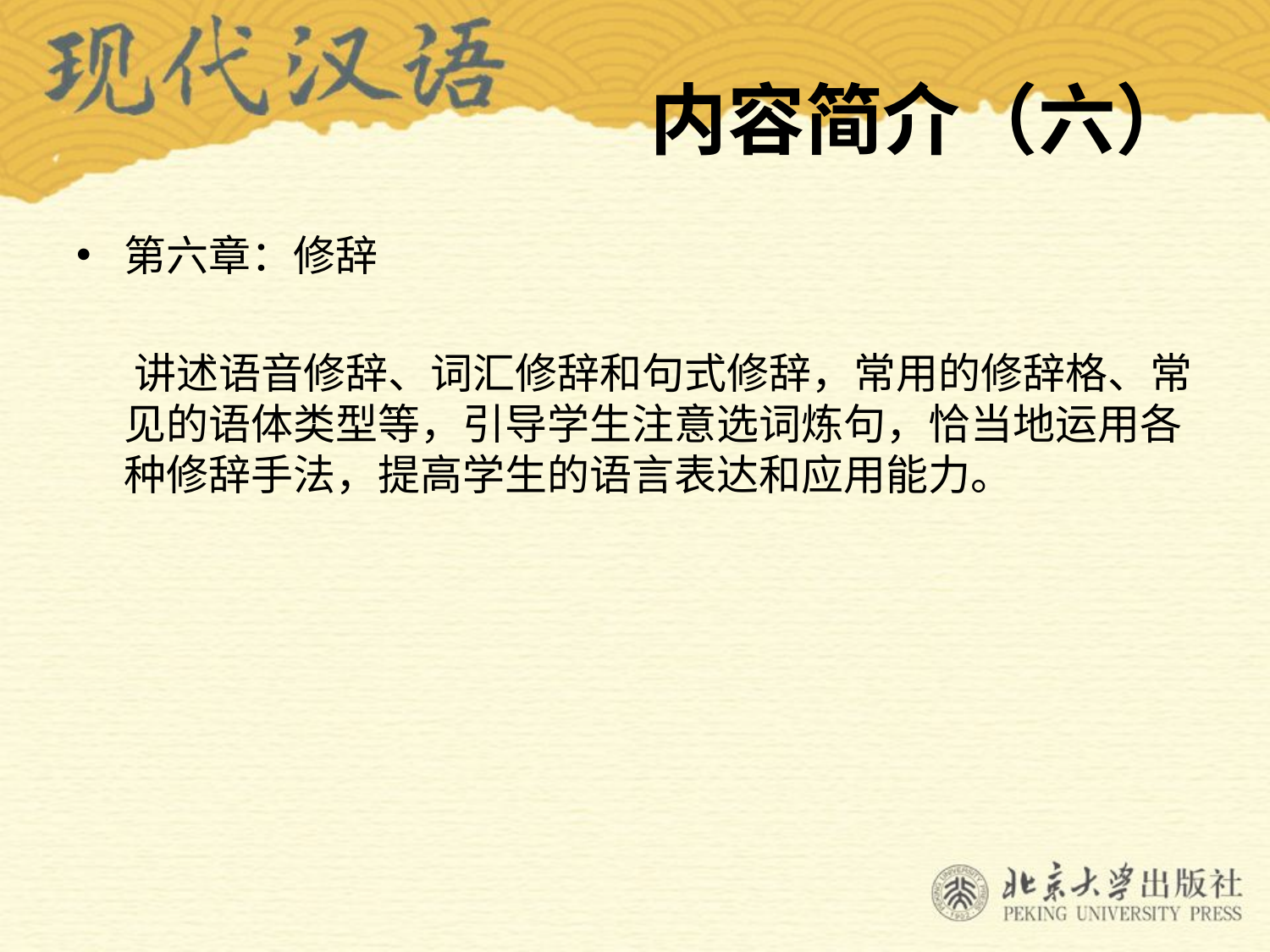

# 内容简介（六）
第六章：修辞

     讲述语音修辞、词汇修辞和句式修辞，常用的修辞格、常见的语体类型等，引导学生注意选词炼句，恰当地运用各种修辞手法，提高学生的语言表达和应用能力。